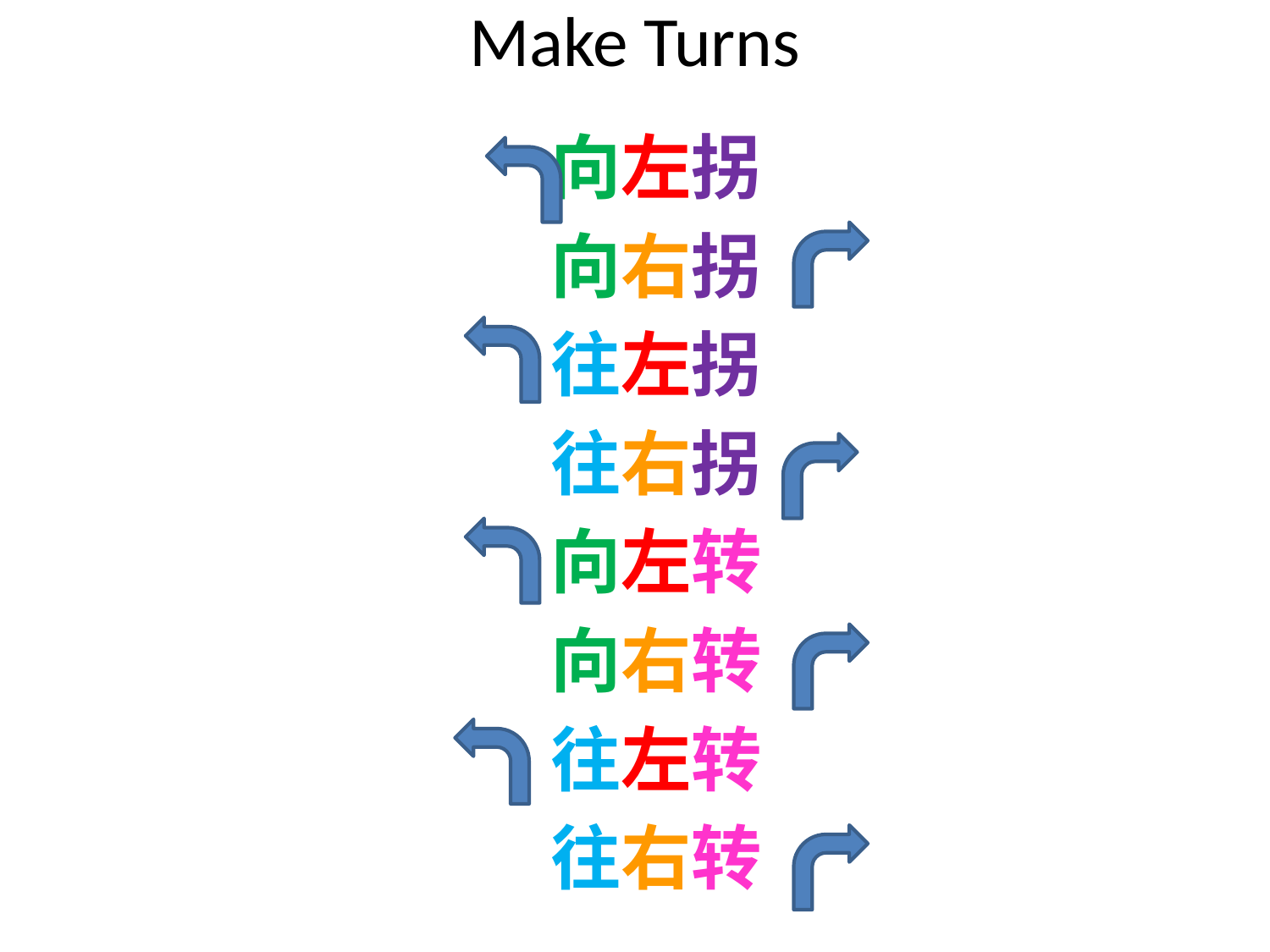

# Make Turns
向左拐
向右拐
往左拐
往右拐
向左转
向右转
往左转
往右转